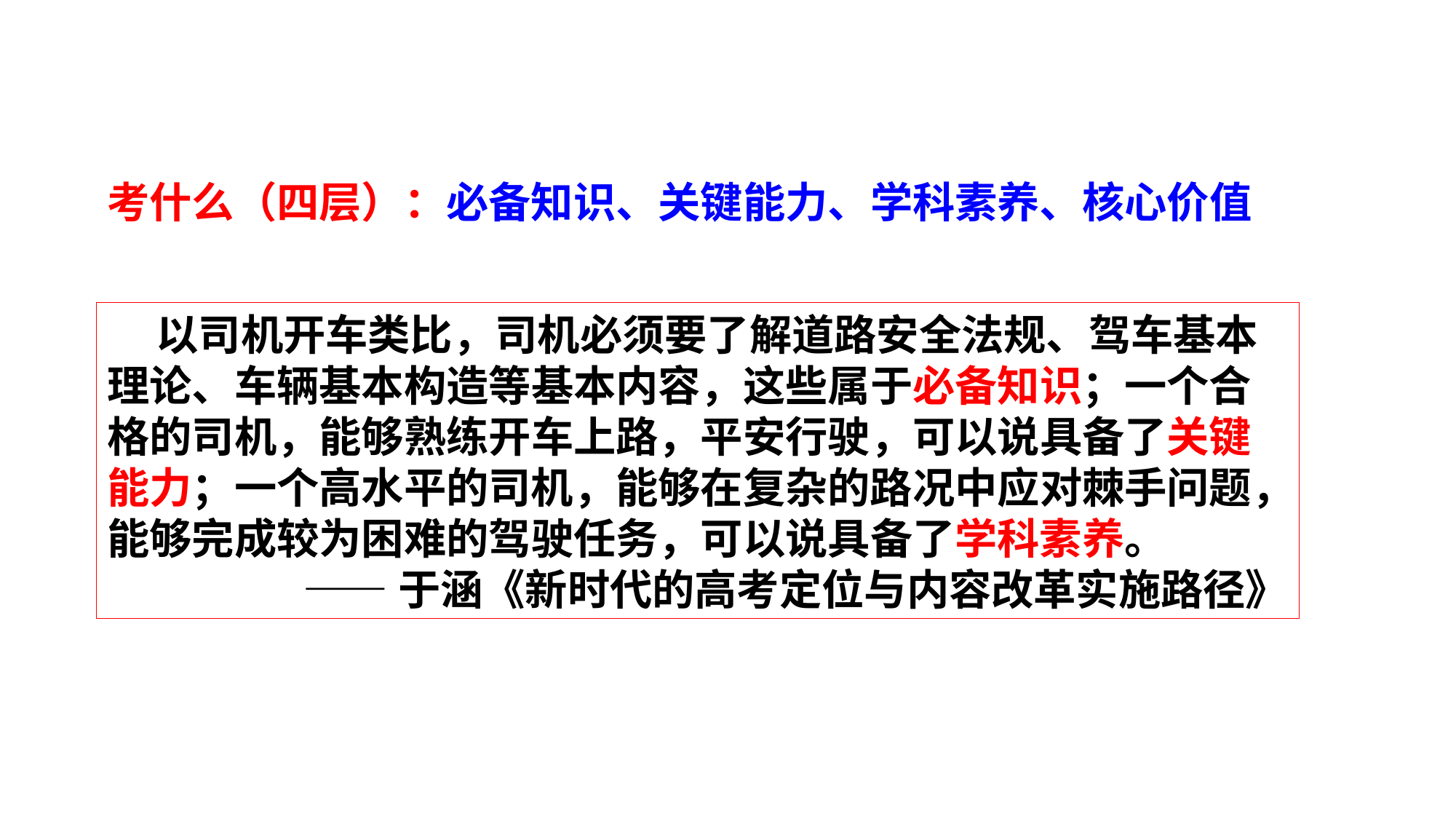

考什么（四层）：必备知识、关键能力、学科素养、核心价值
    以司机开车类比，司机必须要了解道路安全法规、驾车基本理论、车辆基本构造等基本内容，这些属于必备知识；一个合格的司机，能够熟练开车上路，平安行驶，可以说具备了关键能力；一个高水平的司机，能够在复杂的路况中应对棘手问题，能够完成较为困难的驾驶任务，可以说具备了学科素养。
——于涵《新时代的高考定位与内容改革实施路径》